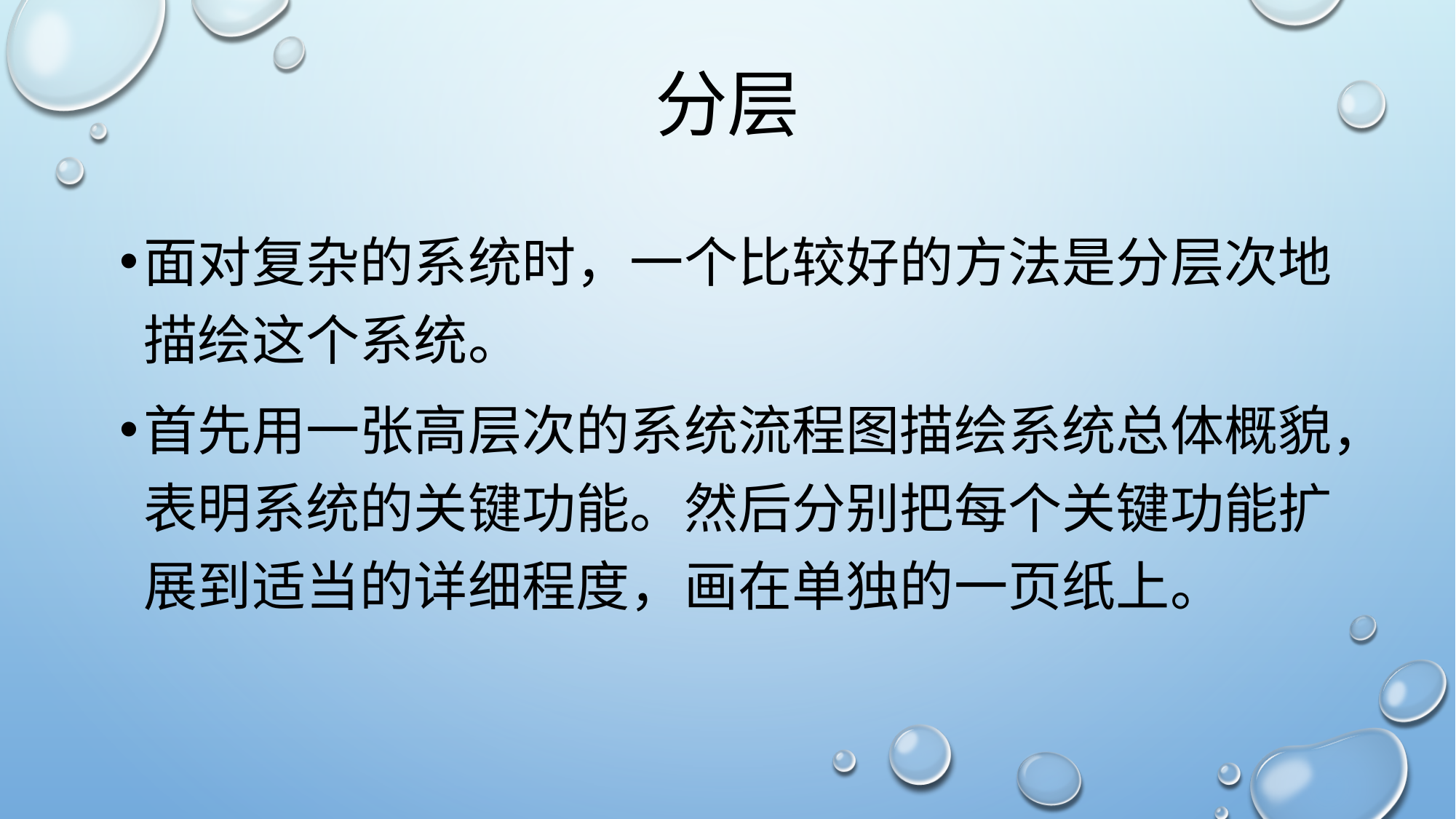

# 分层
面对复杂的系统时，一个比较好的方法是分层次地描绘这个系统。
首先用一张高层次的系统流程图描绘系统总体概貌，表明系统的关键功能。然后分别把每个关键功能扩展到适当的详细程度，画在单独的一页纸上。